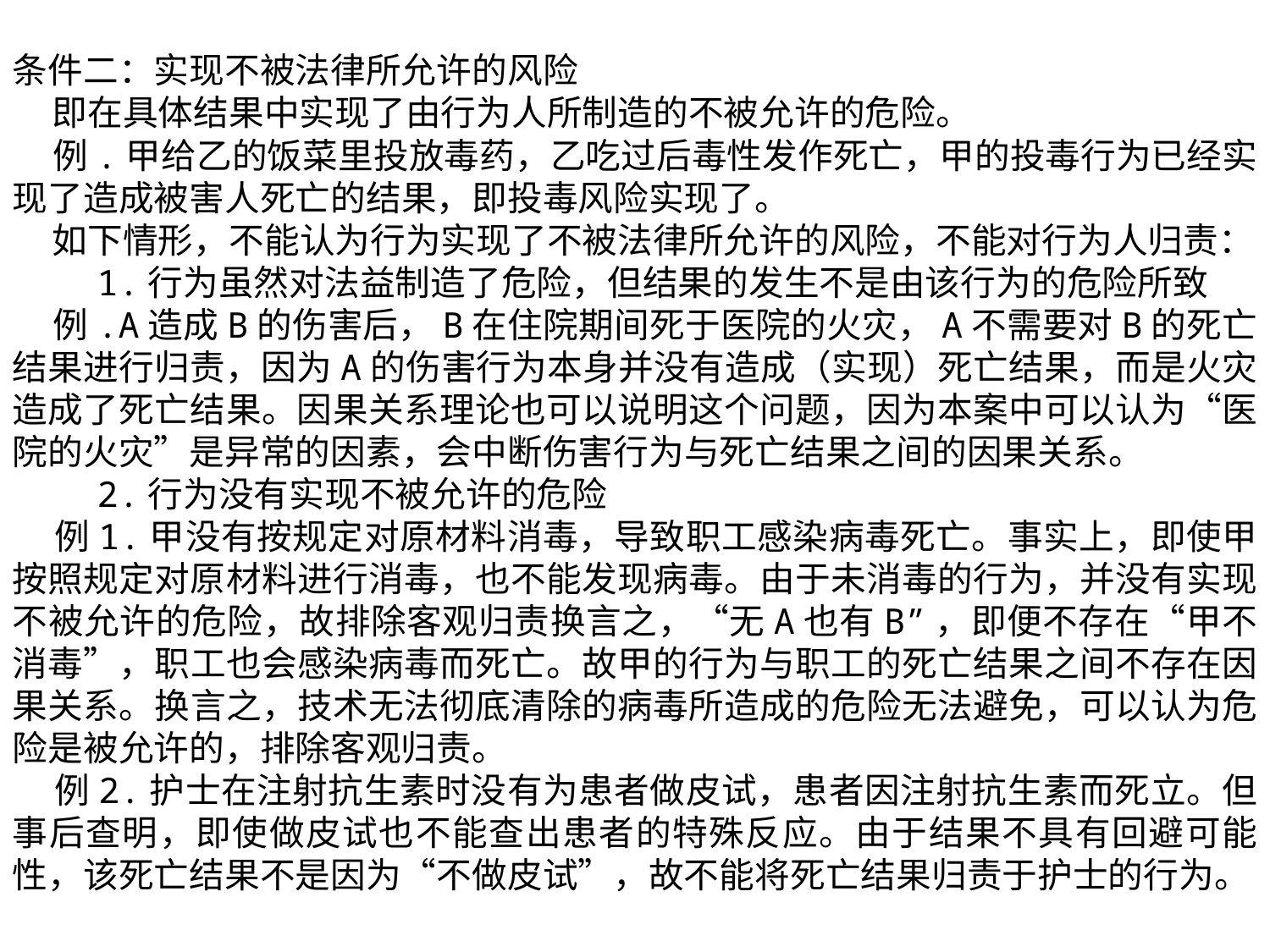

条件二：实现不被法律所允许的风险
    即在具体结果中实现了由行为人所制造的不被允许的危险。
    例.甲给乙的饭菜里投放毒药，乙吃过后毒性发作死亡，甲的投毒行为已经实现了造成被害人死亡的结果，即投毒风险实现了。
    如下情形，不能认为行为实现了不被法律所允许的风险，不能对行为人归责：
    1.行为虽然对法益制造了危险，但结果的发生不是由该行为的危险所致
    例.A造成B的伤害后，B在住院期间死于医院的火灾，A不需要对B的死亡结果进行归责，因为A的伤害行为本身并没有造成（实现）死亡结果，而是火灾造成了死亡结果。因果关系理论也可以说明这个问题，因为本案中可以认为“医院的火灾”是异常的因素，会中断伤害行为与死亡结果之间的因果关系。
    2.行为没有实现不被允许的危险
    例1.甲没有按规定对原材料消毒，导致职工感染病毒死亡。事实上，即使甲按照规定对原材料进行消毒，也不能发现病毒。由于未消毒的行为，并没有实现不被允许的危险，故排除客观归责换言之，“无A也有B”，即便不存在“甲不消毒”，职工也会感染病毒而死亡。故甲的行为与职工的死亡结果之间不存在因果关系。换言之，技术无法彻底清除的病毒所造成的危险无法避免，可以认为危险是被允许的，排除客观归责。
    例2.护士在注射抗生素时没有为患者做皮试，患者因注射抗生素而死立。但事后查明，即使做皮试也不能查出患者的特殊反应。由于结果不具有回避可能性，该死亡结果不是因为“不做皮试”，故不能将死亡结果归责于护士的行为。